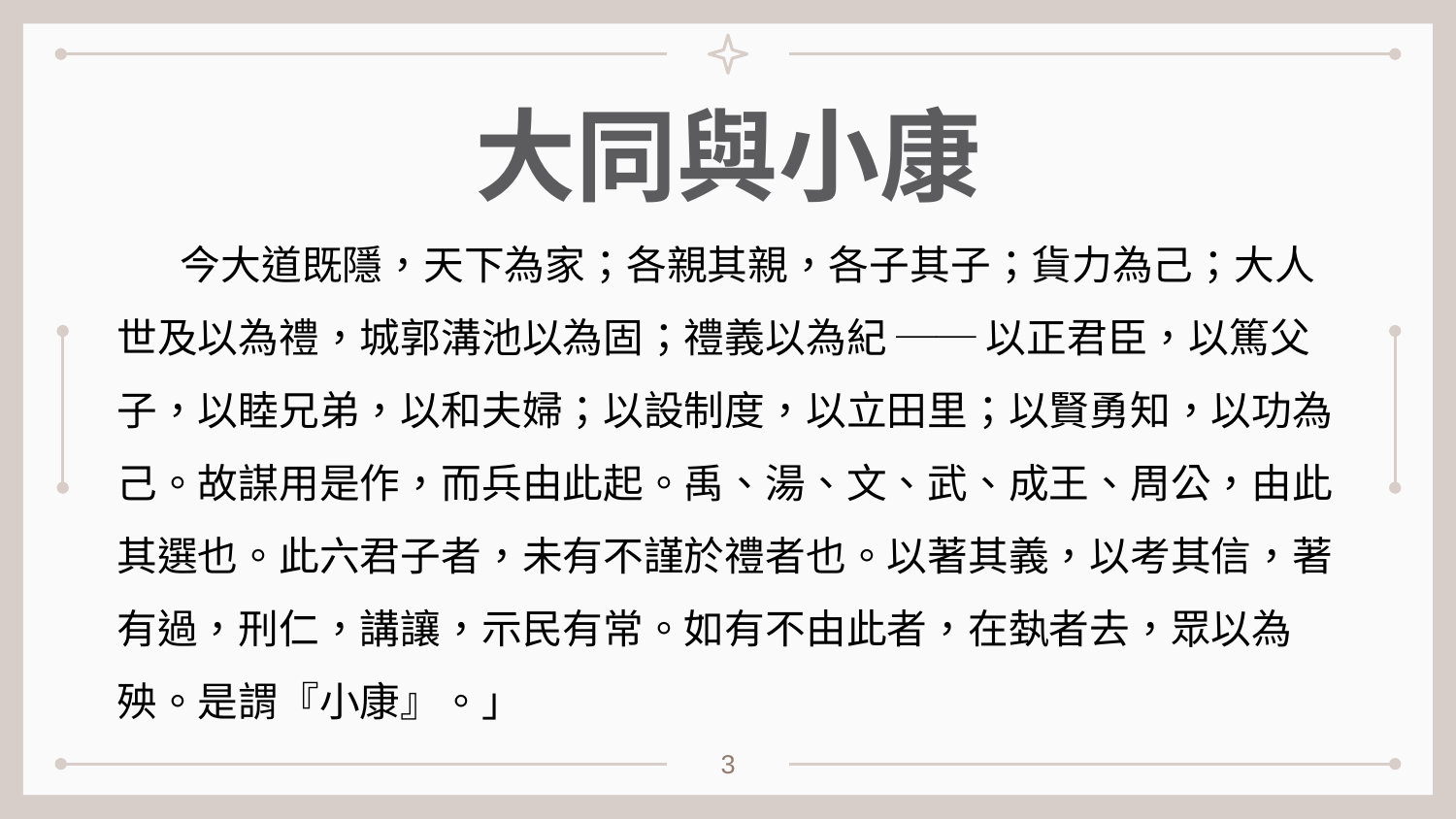

# 大同與小康
      今大道既隱，天下為家；各親其親，各子其子；貨力為己；大人世及以為禮，城郭溝池以為固；禮義以為紀 ── 以正君臣，以篤父子，以睦兄弟，以和夫婦；以設制度，以立田里；以賢勇知，以功為己。故謀用是作，而兵由此起。禹、湯、文、武、成王、周公，由此其選也。此六君子者，未有不謹於禮者也。以著其義，以考其信，著有過，刑仁，講讓，示民有常。如有不由此者，在埶者去，眾以為殃。是謂『小康』。」
3